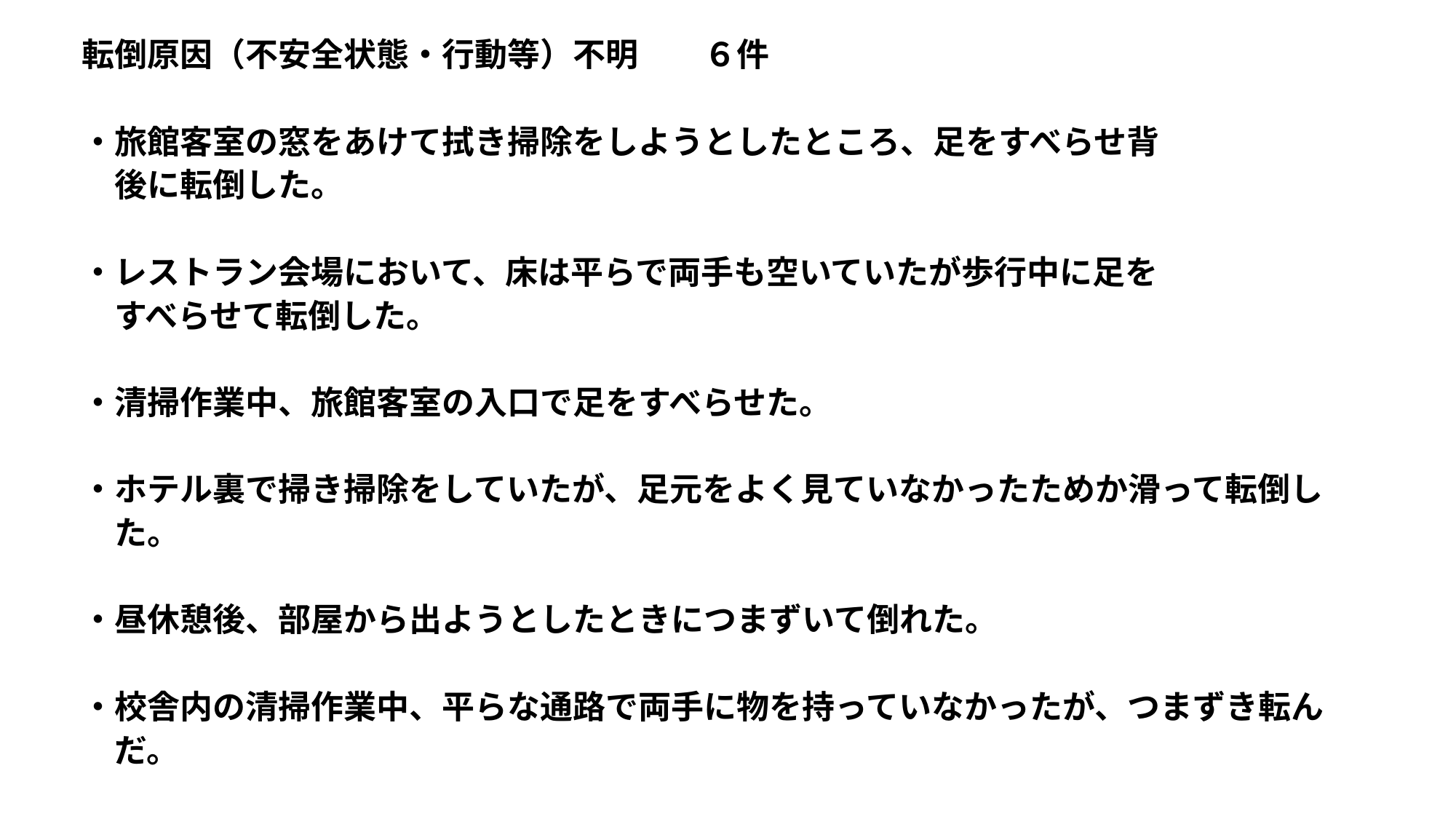

転倒原因（不安全状態・行動等）不明　　６件

・旅館客室の窓をあけて拭き掃除をしようとしたところ、足をすべらせ背
　後に転倒した。

・レストラン会場において、床は平らで両手も空いていたが歩行中に足を
　すべらせて転倒した。

・清掃作業中、旅館客室の入口で足をすべらせた。

・ホテル裏で掃き掃除をしていたが、足元をよく見ていなかったためか滑って転倒し
　た。

・昼休憩後、部屋から出ようとしたときにつまずいて倒れた。

・校舎内の清掃作業中、平らな通路で両手に物を持っていなかったが、つまずき転ん
　だ。